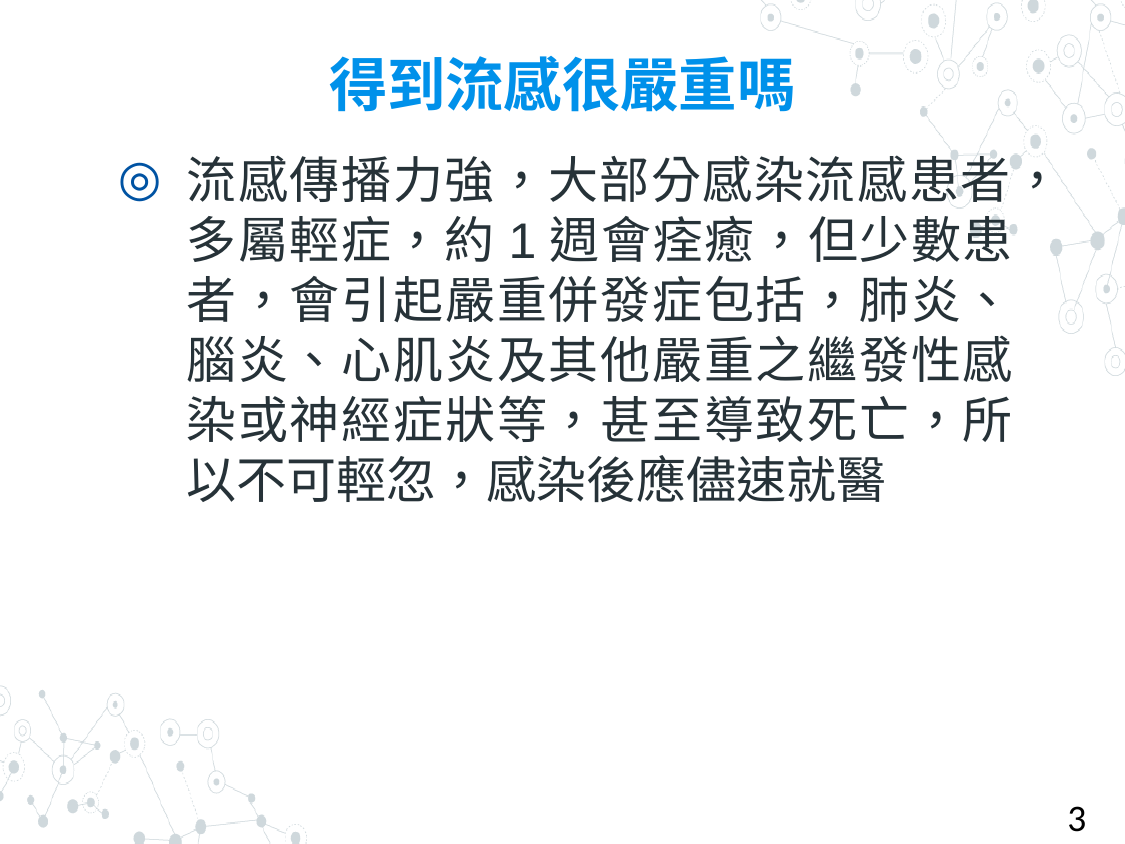

# 得到流感很嚴重嗎
流感傳播力強，大部分感染流感患者，多屬輕症，約1週會痊癒，但少數患者，會引起嚴重併發症包括，肺炎、腦炎、心肌炎及其他嚴重之繼發性感染或神經症狀等，甚至導致死亡，所以不可輕忽，感染後應儘速就醫

3